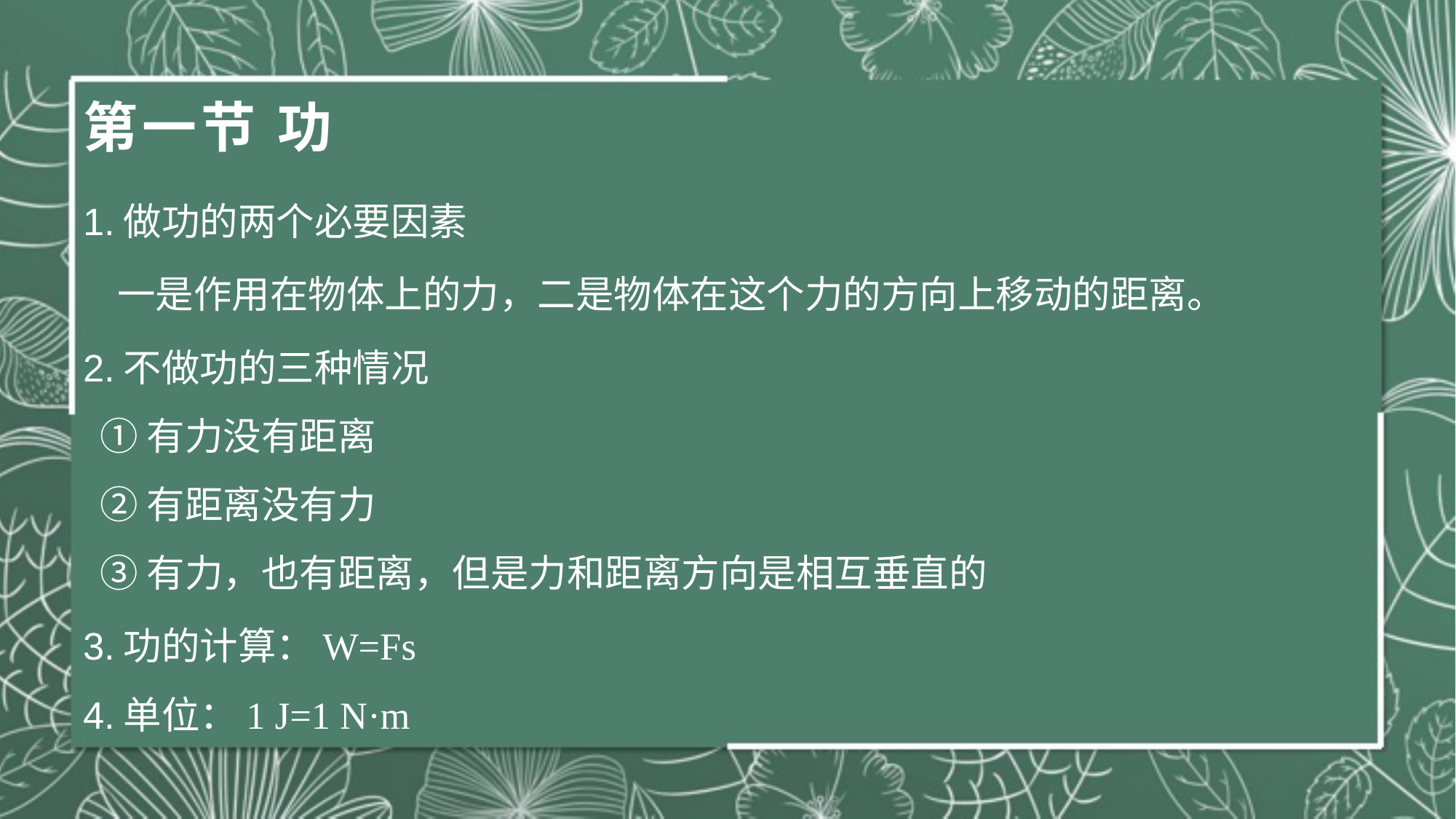

# 第一节 功
1.做功的两个必要因素
   一是作用在物体上的力，二是物体在这个力的方向上移动的距离。
2.不做功的三种情况
  ①有力没有距离
  ②有距离没有力
  ③有力，也有距离，但是力和距离方向是相互垂直的
3.功的计算：W=Fs
4.单位：1 J=1 N·m